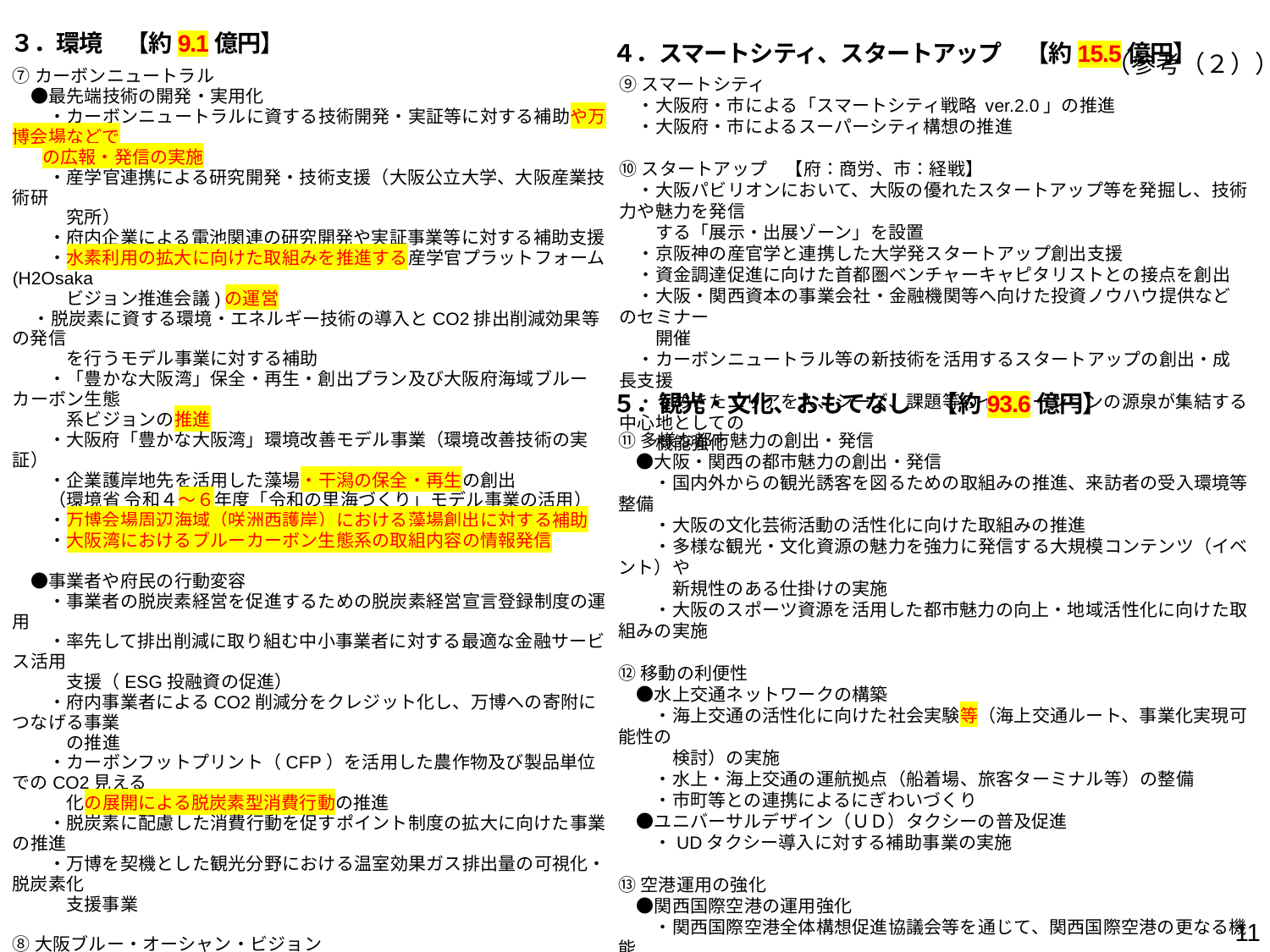

３．環境　【約9.1億円】
４．スマートシティ、スタートアップ　【約15.5億円】
（参考（２））
⑦カーボンニュートラル
　●最先端技術の開発・実用化
　　・カーボンニュートラルに資する技術開発・実証等に対する補助や万博会場などで
　   の広報・発信の実施
　　・産学官連携による研究開発・技術支援（大阪公立大学、大阪産業技術研
　　　究所）
　　・府内企業による電池関連の研究開発や実証事業等に対する補助支援
　　・水素利用の拡大に向けた取組みを推進する産学官プラットフォーム(H2Osaka
　　　ビジョン推進会議)の運営
    ・脱炭素に資する環境・エネルギー技術の導入とCO2排出削減効果等の発信
　　　を行うモデル事業に対する補助
　　・「豊かな大阪湾」保全・再生・創出プラン及び大阪府海域ブルーカーボン生態
　　　系ビジョンの推進
　　・大阪府「豊かな大阪湾」環境改善モデル事業（環境改善技術の実証）
　　・企業護岸地先を活用した藻場・干潟の保全・再生の創出
　　（環境省 令和４～６年度「令和の里海づくり」モデル事業の活用）
　　・万博会場周辺海域（咲洲西護岸）における藻場創出に対する補助
　　・大阪湾におけるブルーカーボン生態系の取組内容の情報発信

　●事業者や府民の行動変容
　　・事業者の脱炭素経営を促進するための脱炭素経営宣言登録制度の運用
　　・率先して排出削減に取り組む中小事業者に対する最適な金融サービス活用
　　　支援（ESG投融資の促進）
　　・府内事業者によるCO2削減分をクレジット化し、万博への寄附につなげる事業
　　　の推進
　　・カーボンフットプリント（CFP）を活用した農作物及び製品単位でのCO2見える
　　　化の展開による脱炭素型消費行動の推進
　　・脱炭素に配慮した消費行動を促すポイント制度の拡大に向けた事業の推進
　　・万博を契機とした観光分野における温室効果ガス排出量の可視化・脱炭素化
　　　支援事業

⑧大阪ブルー・オーシャン・ビジョン
　　・「大阪ブルー・オーシャン・ビジョン」実行計画の推進（プラスチック製品の使用抑
　　　制・環境への流出削減等の取組み）
　　・「おおさかプラスチック対策推進プラットフォーム」運営（プラスチックごみ対策調
　　　査・検討、モデル事業実施）
　　・マイボトル・マイ容器の利用促進
　　・AI技術を活用したプラスチックごみの大阪湾への流入量把握、排出実態に応じ
　　　た効果的な対策推進
　　・府民や観光客などが参加できる新たな浮遊ごみ回収プログラムのモデル事業
　　・海洋プラスチック対策先進技術の導入と環境負荷低減効果等の発信を行うモ
　　　デル事業に対する補助
　　・おおさか３Ｒキャンペーン等を活用した使い捨てプラスチック削減取組みの啓発
　　・バイオプラスチックの研究開発・技術支援(大阪産業技術研究所）
　　・バイオプラスチック製品のビジネス化に向けたマッチング・開発の支援
⑨スマートシティ
　・大阪府・市による「スマートシティ戦略 ver.2.0」の推進
　・大阪府・市によるスーパーシティ構想の推進

⑩スタートアップ　【府：商労、市：経戦】
　・大阪パビリオンにおいて、大阪の優れたスタートアップ等を発掘し、技術力や魅力を発信
　　する「展示・出展ゾーン」を設置
　・京阪神の産官学と連携した大学発スタートアップ創出支援
　・資金調達促進に向けた首都圏ベンチャーキャピタリストとの接点を創出
　・大阪・関西資本の事業会社・金融機関等へ向けた投資ノウハウ提供などのセミナー
　　開催
　・カーボンニュートラル等の新技術を活用するスタートアップの創出・成長支援
　・うめきたエリアを人、シーズ、課題等のイノベーションの源泉が集結する中心地としての
　　機能強化
５．観光・文化、おもてなし　【約93.6億円】
⑪多様な都市魅力の創出・発信
　●大阪・関西の都市魅力の創出・発信
　　・国内外からの観光誘客を図るための取組みの推進、来訪者の受入環境等整備
　　・大阪の文化芸術活動の活性化に向けた取組みの推進
　　・多様な観光・文化資源の魅力を強力に発信する大規模コンテンツ（イベント）や
　　　新規性のある仕掛けの実施
　　・大阪のスポーツ資源を活用した都市魅力の向上・地域活性化に向けた取組みの実施

⑫移動の利便性
　●水上交通ネットワークの構築
　　・海上交通の活性化に向けた社会実験等（海上交通ルート、事業化実現可能性の
　　　検討）の実施
　　・水上・海上交通の運航拠点（船着場、旅客ターミナル等）の整備
　　・市町等との連携によるにぎわいづくり
　●ユニバーサルデザイン（ＵＤ）タクシーの普及促進
　　・UDタクシー導入に対する補助事業の実施

⑬空港運用の強化
　●関西国際空港の運用強化
　　・関西国際空港全体構想促進協議会等を通じて、関西国際空港の更なる機能
　　　強化、地域振興を図る取組みを支援
11